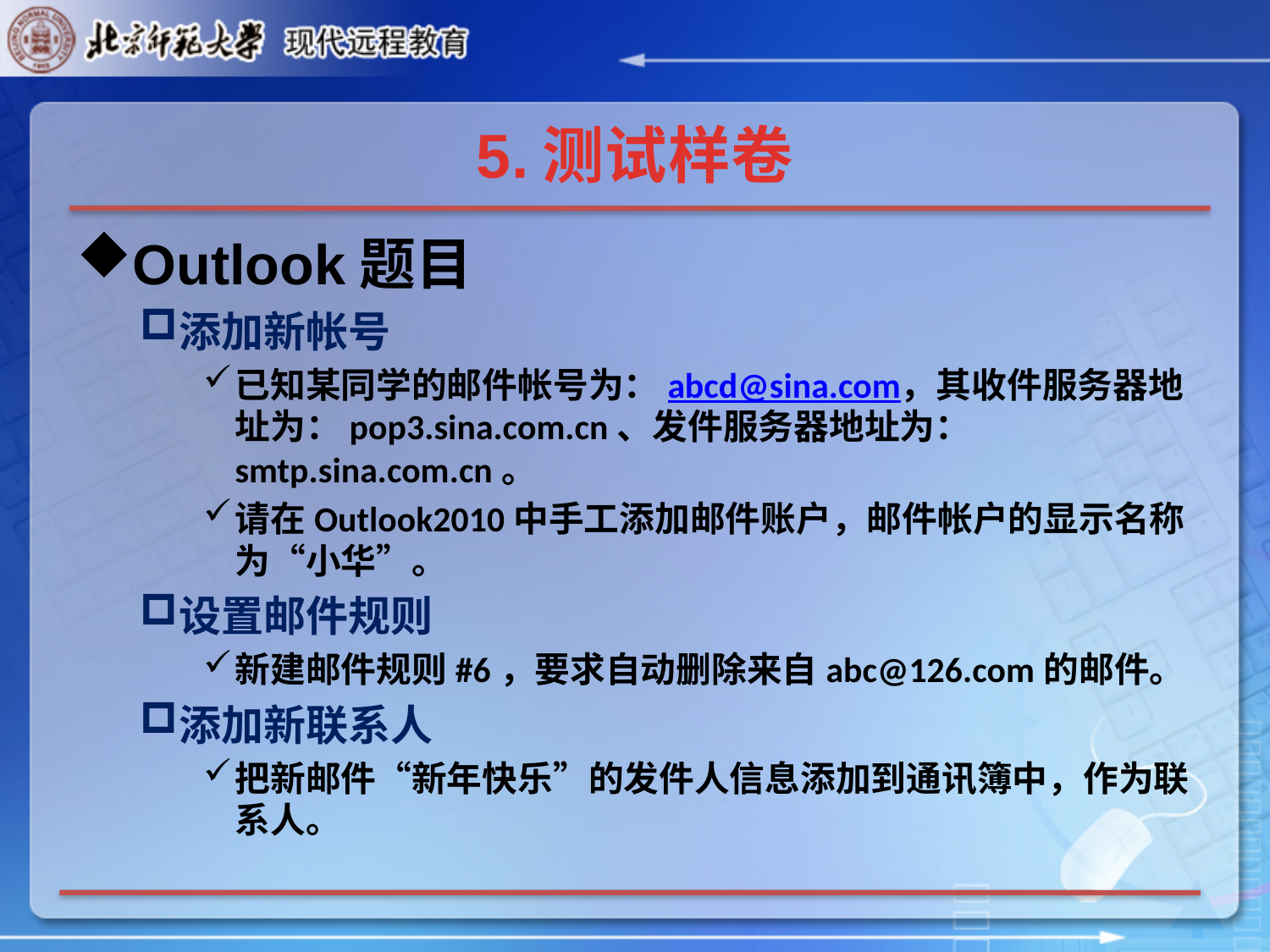

# 5.测试样卷
Outlook题目
添加新帐号
已知某同学的邮件帐号为：abcd@sina.com，其收件服务器地址为：pop3.sina.com.cn、发件服务器地址为：smtp.sina.com.cn。
请在Outlook2010中手工添加邮件账户，邮件帐户的显示名称为“小华”。
设置邮件规则
新建邮件规则#6，要求自动删除来自abc@126.com的邮件。
添加新联系人
把新邮件“新年快乐”的发件人信息添加到通讯簿中，作为联系人。